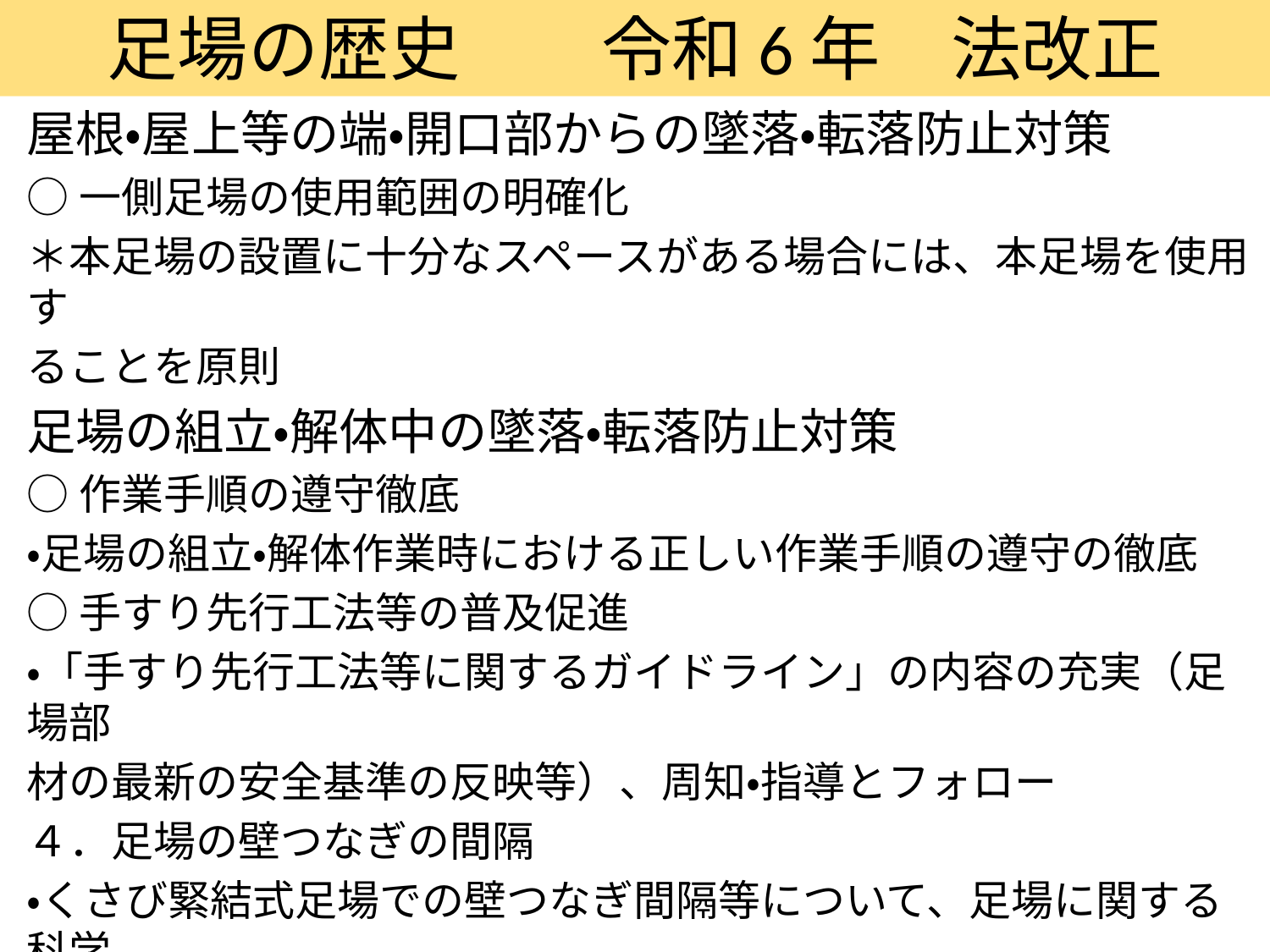

# 足場の歴史　　令和6年　法改正
屋根・屋上等の端・開口部からの墜落・転落防止対策
○一側足場の使用範囲の明確化
＊本足場の設置に十分なスペースがある場合には、本足場を使用す
ることを原則
足場の組立・解体中の墜落・転落防止対策
○作業手順の遵守徹底
・足場の組立・解体作業時における正しい作業手順の遵守の徹底
○手すり先行工法等の普及促進
・「手すり先行工法等に関するガイドライン」の内容の充実（足場部
材の最新の安全基準の反映等）、周知・指導とフォロー
４．足場の壁つなぎの間隔
・くさび緊結式足場での壁つなぎ間隔等について、足場に関する科学
的知見の収集とデータに基づいた対応